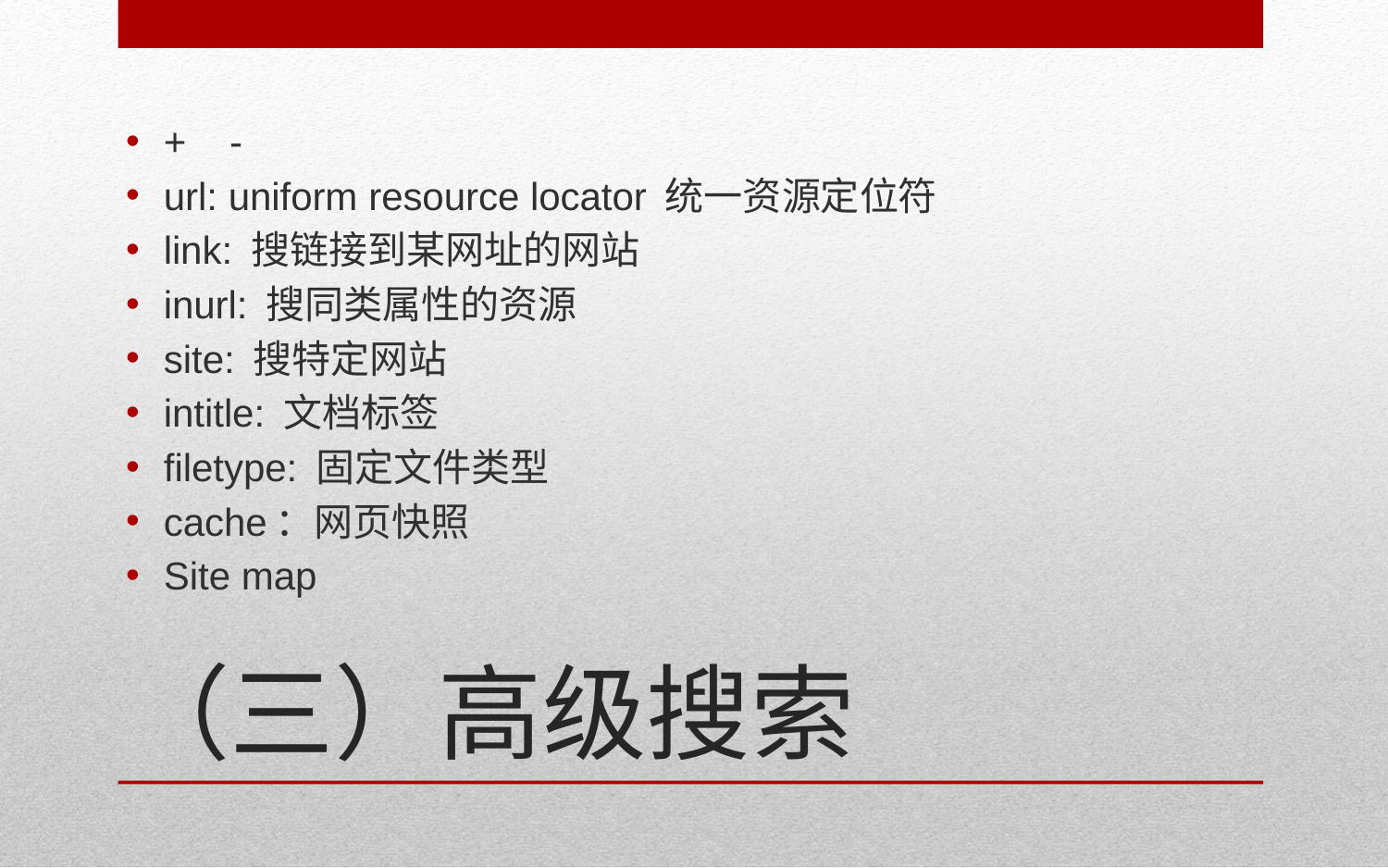

+    -
url: uniform resource locator 统一资源定位符
link: 搜链接到某网址的网站
inurl: 搜同类属性的资源
site: 搜特定网站
intitle: 文档标签
filetype: 固定文件类型
cache：网页快照
Site map

# （三）高级搜索